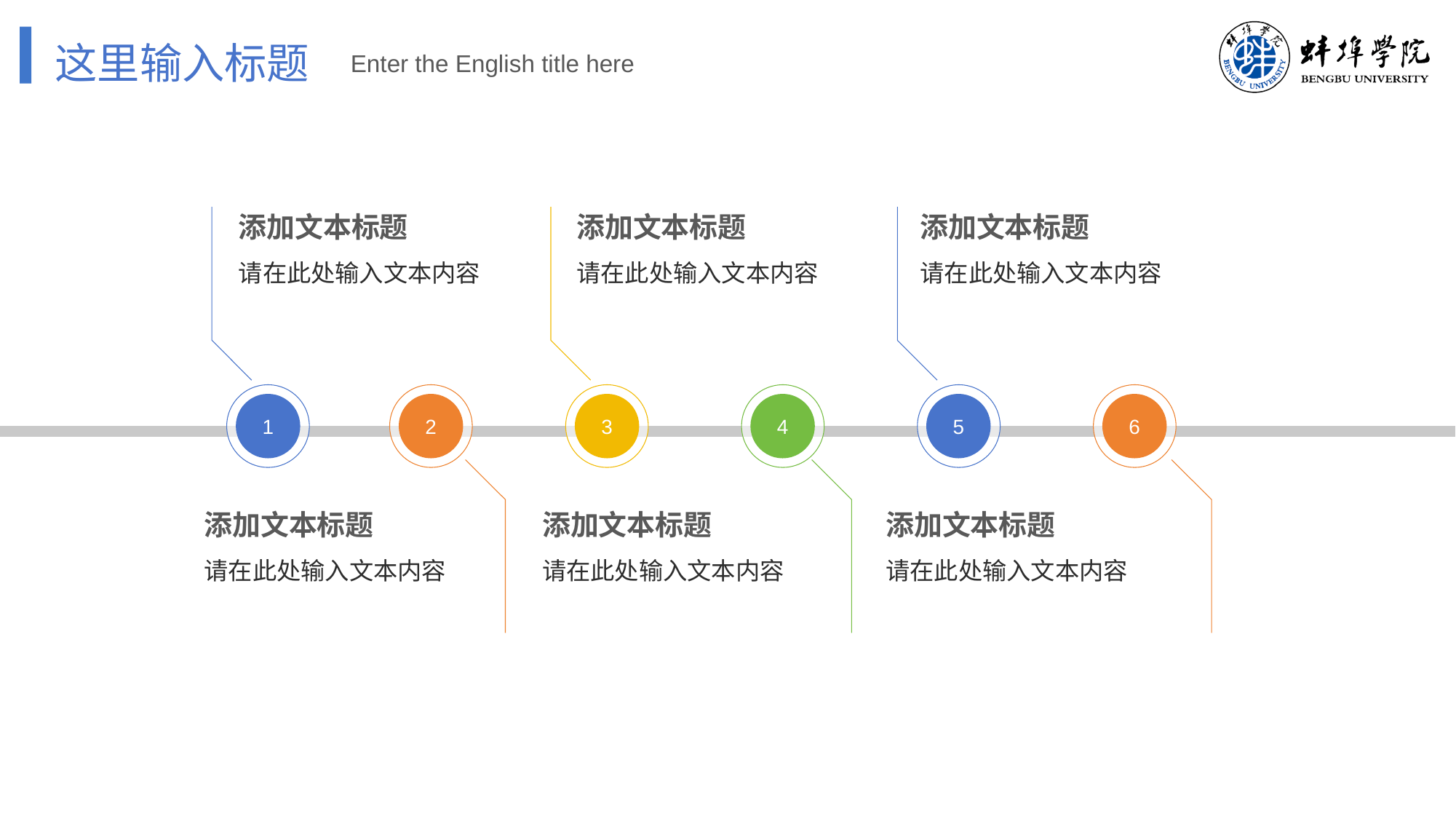

这里输入标题
Enter the English title here
添加文本标题
请在此处输入文本内容
添加文本标题
请在此处输入文本内容
添加文本标题
请在此处输入文本内容

1
2
3
4
5
6

添加文本标题
请在此处输入文本内容
添加文本标题
请在此处输入文本内容
添加文本标题
请在此处输入文本内容